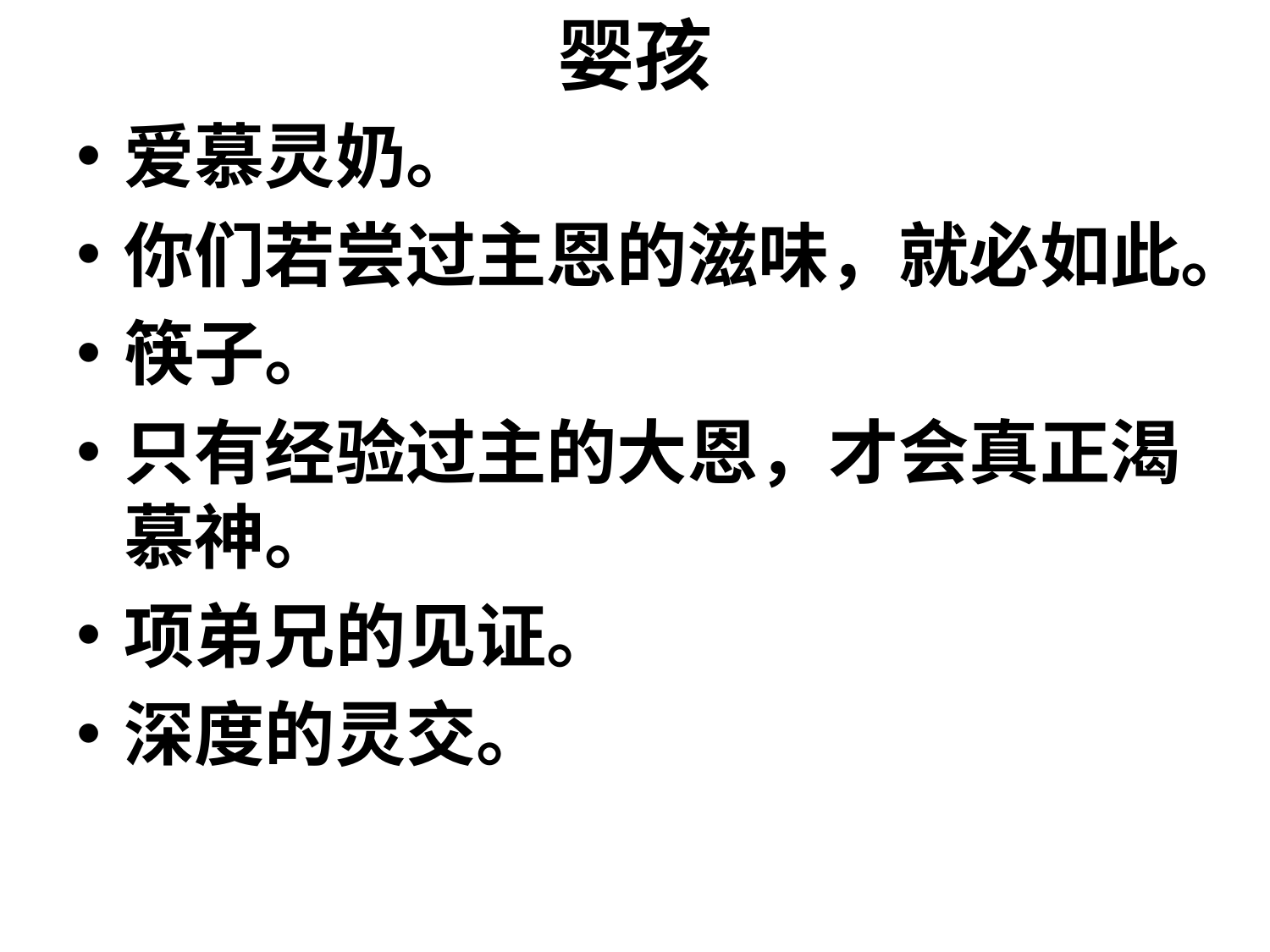

# 婴孩
爱慕灵奶。
你们若尝过主恩的滋味，就必如此。
筷子。
只有经验过主的大恩，才会真正渴慕神。
项弟兄的见证。
深度的灵交。